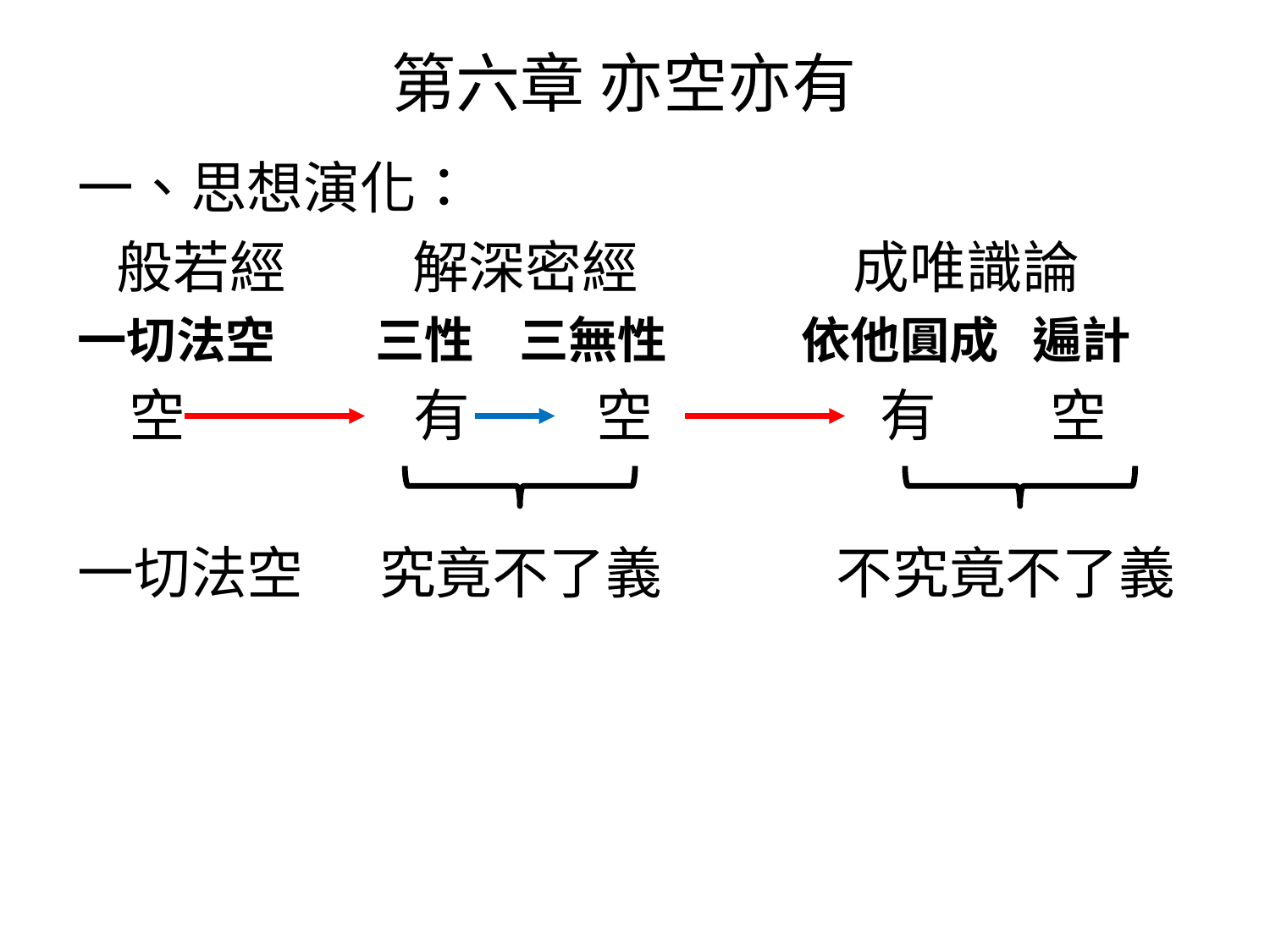

# 第六章 亦空亦有
一、思想演化：
  般若經          解深密經                 成唯識論
一切法空         三性    三無性            依他圓成   遍計
   空                  有          空                  有         空

一切法空      究竟不了義 	      不究竟不了義